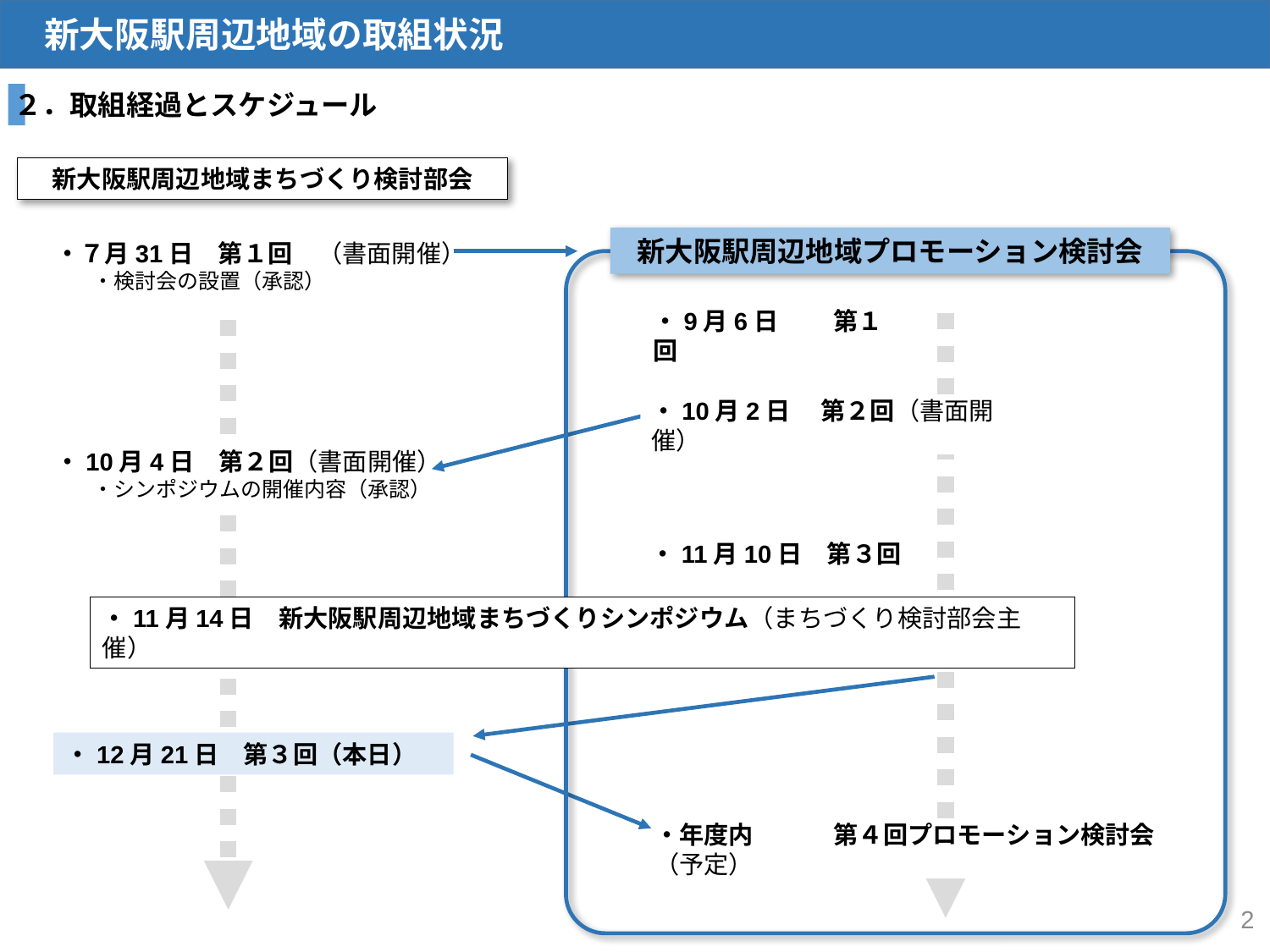

２．取組経過とスケジュール
新大阪駅周辺地域まちづくり検討部会
新大阪駅周辺地域プロモーション検討会
・７月31日　第１回　（書面開催）
・検討会の設置（承認）

・9月6日　　 第１回
・10月2日　 第２回（書面開催）
・10月4日　第２回（書面開催）
・シンポジウムの開催内容（承認）
・11月10日　第３回
・11月14日　新大阪駅周辺地域まちづくりシンポジウム（まちづくり検討部会主催）
・12月21日　第３回（本日）
・年度内　　　 第４回プロモーション検討会（予定）
2